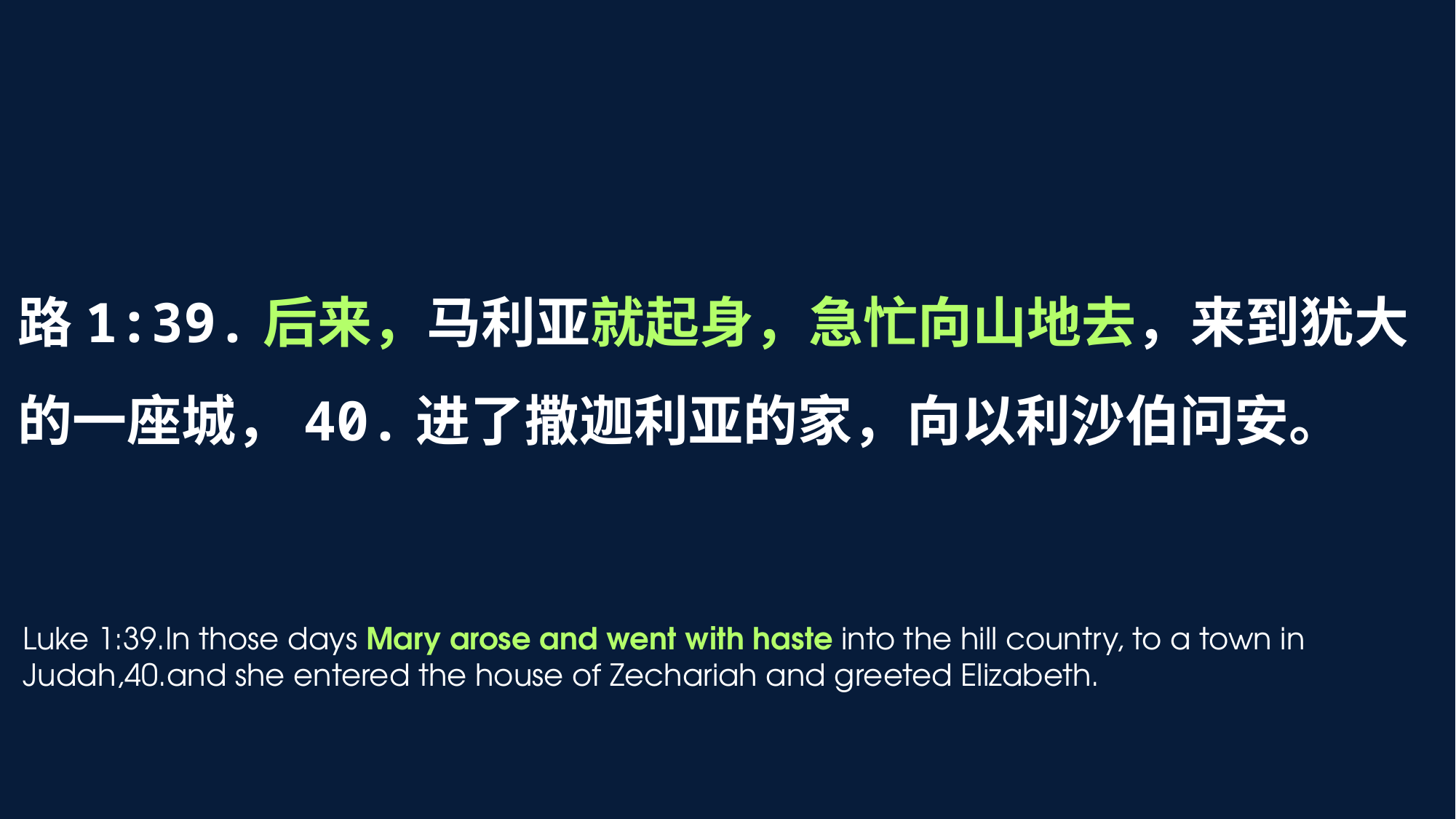

路1:39.后来，马利亚就起身，急忙向山地去，来到犹大的一座城，40.进了撒迦利亚的家，向以利沙伯问安。

Luke 1:39.In those days Mary arose and went with haste into the hill country, to a town in Judah,40.and she entered the house of Zechariah and greeted Elizabeth.